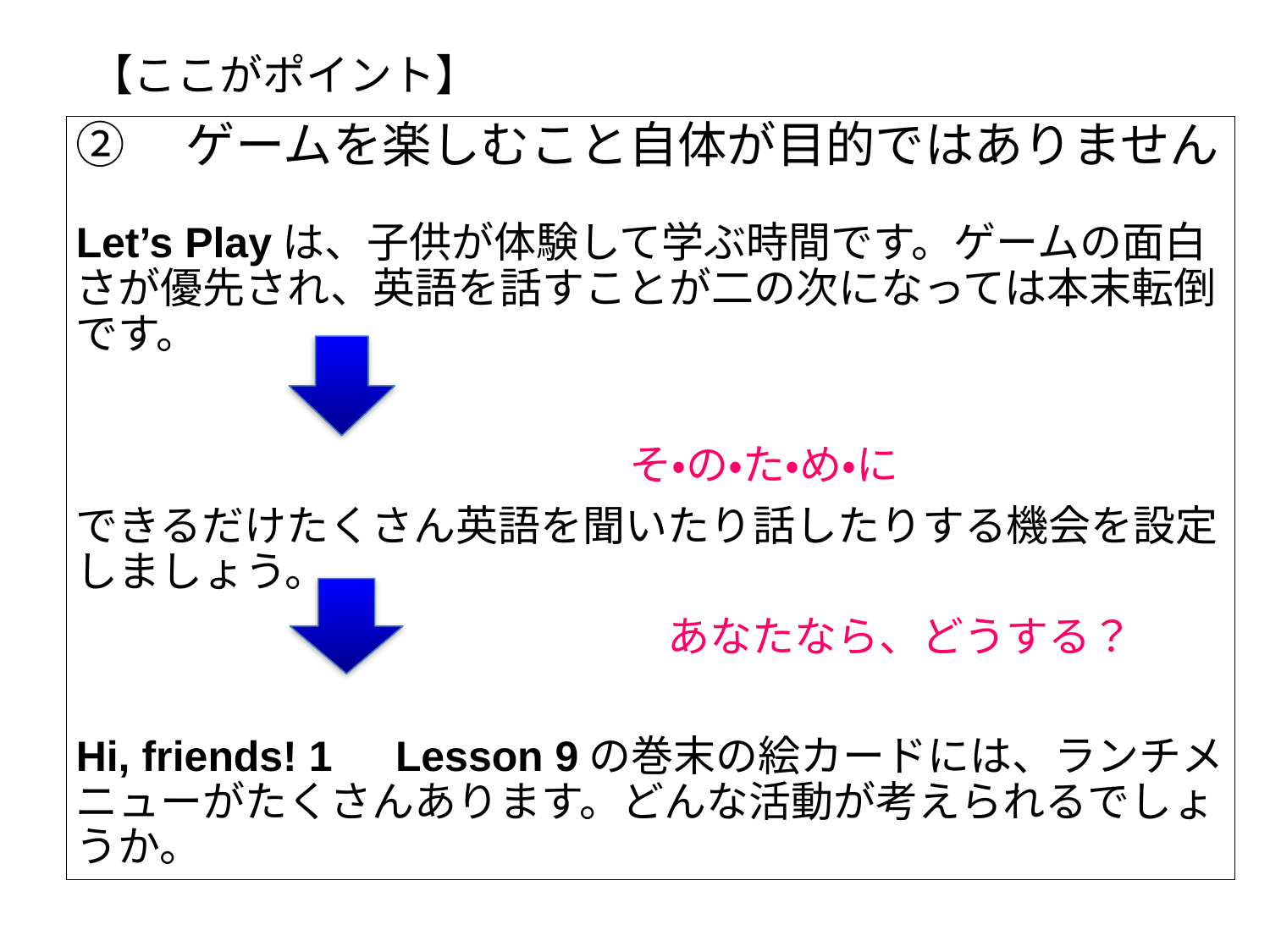

【ここがポイント】

②　ゲームを楽しむこと自体が目的ではありません

Let’s Playは、子供が体験して学ぶ時間です。ゲームの面白さが優先され、英語を話すことが二の次になっては本末転倒です。

　　　　　　　　　　　 そ・の・た・め・に
できるだけたくさん英語を聞いたり話したりする機会を設定しましょう。
　　　　　　　　　　　　あなたなら、どうする？

Hi, friends! 1　Lesson 9の巻末の絵カードには、ランチメニューがたくさんあります。どんな活動が考えられるでしょうか。